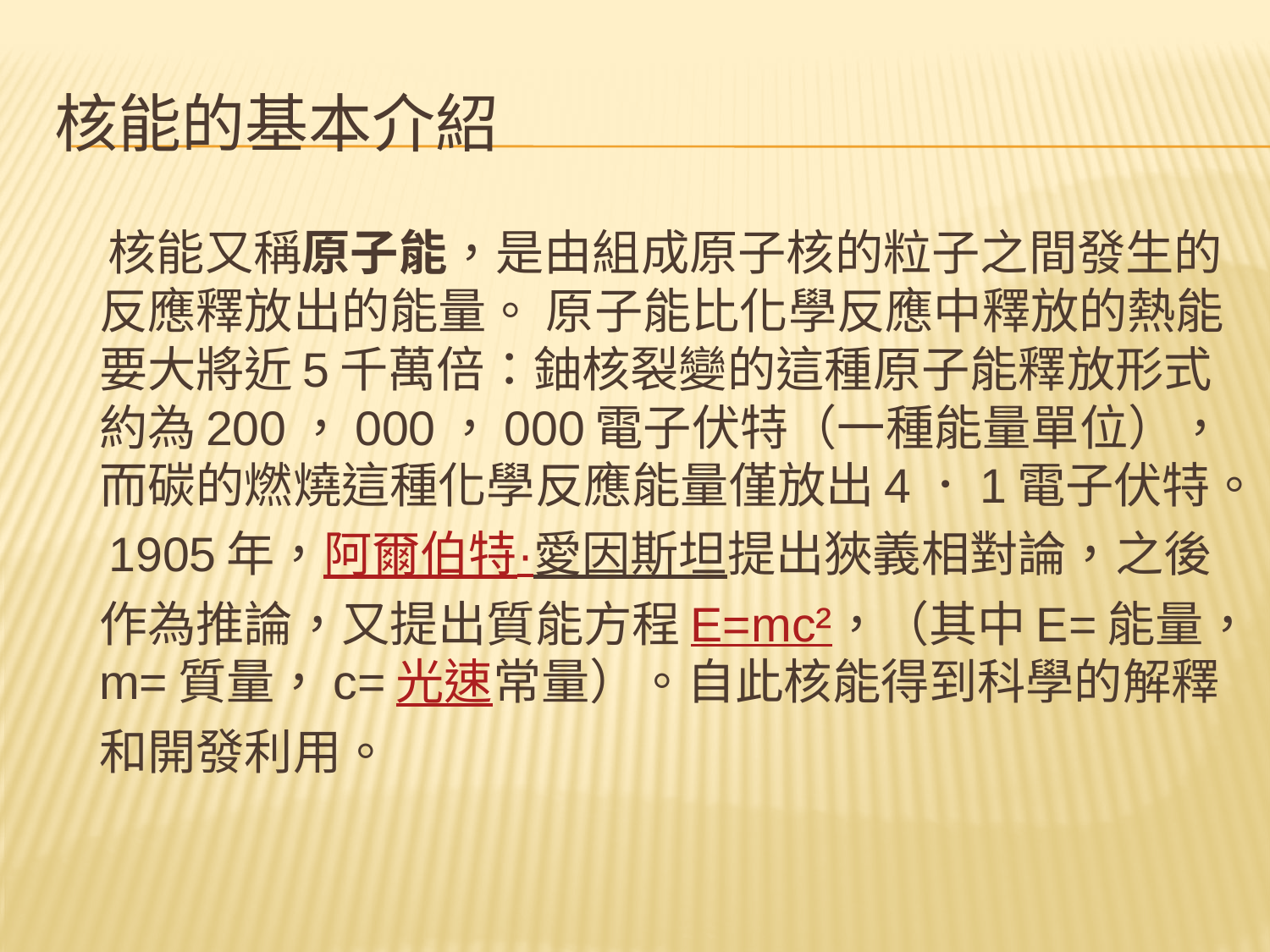

# 核能的基本介紹
    核能又稱原子能，是由組成原子核的粒子之間發生的反應釋放出的能量。 原子能比化學反應中釋放的熱能要大將近5千萬倍：鈾核裂變的這種原子能釋放形式約為200，000，000電子伏特（一種能量單位），而碳的燃燒這種化學反應能量僅放出4．1電子伏特。
    1905年，阿爾伯特·愛因斯坦提出狹義相對論，之後作為推論，又提出質能方程E=mc²，（其中E=能量，m=質量，c=光速常量）。自此核能得到科學的解釋和開發利用。